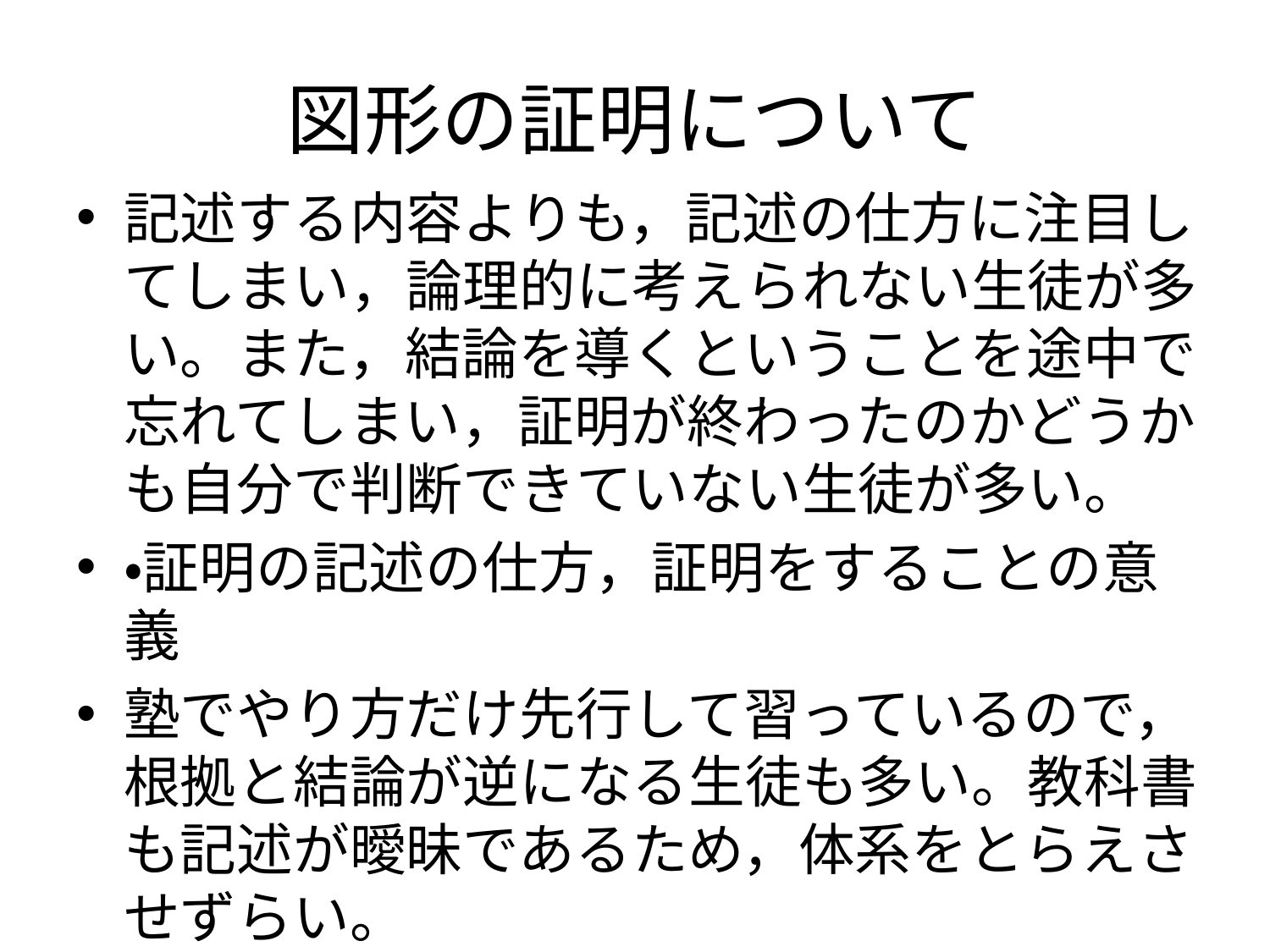

# 図形の証明について
記述する内容よりも，記述の仕方に注目してしまい，論理的に考えられない生徒が多い。また，結論を導くということを途中で忘れてしまい，証明が終わったのかどうかも自分で判断できていない生徒が多い。
・証明の記述の仕方，証明をすることの意義
塾でやり方だけ先行して習っているので，根拠と結論が逆になる生徒も多い。教科書も記述が曖昧であるため，体系をとらえさせずらい。